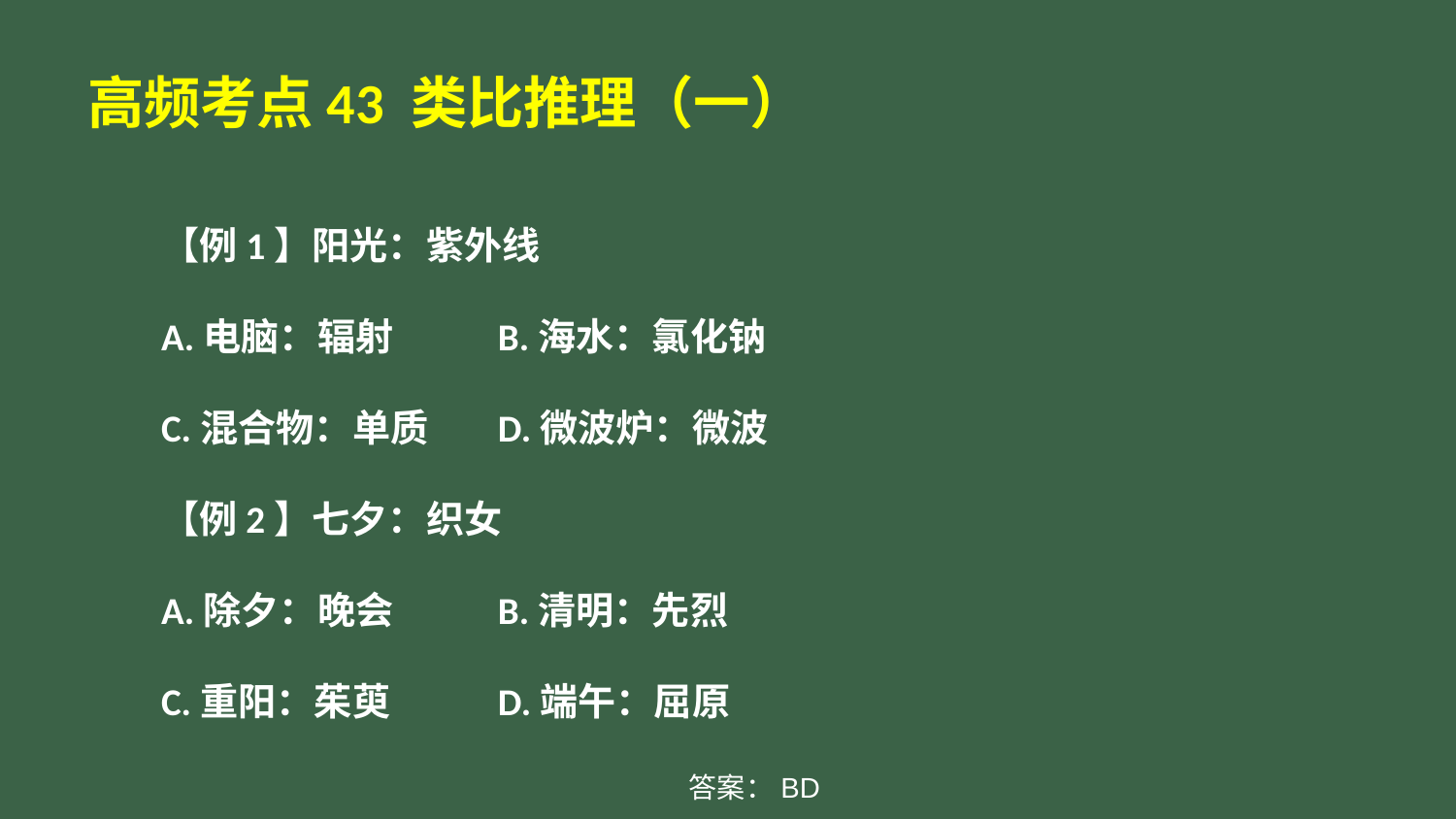

# 高频考点43 类比推理（一）
【例1】阳光：紫外线
A.电脑：辐射	B.海水：氯化钠
C.混合物：单质	D.微波炉：微波
【例2】七夕：织女
A.除夕：晚会 	B.清明：先烈
C.重阳：茱萸 	D.端午：屈原

答案：BD